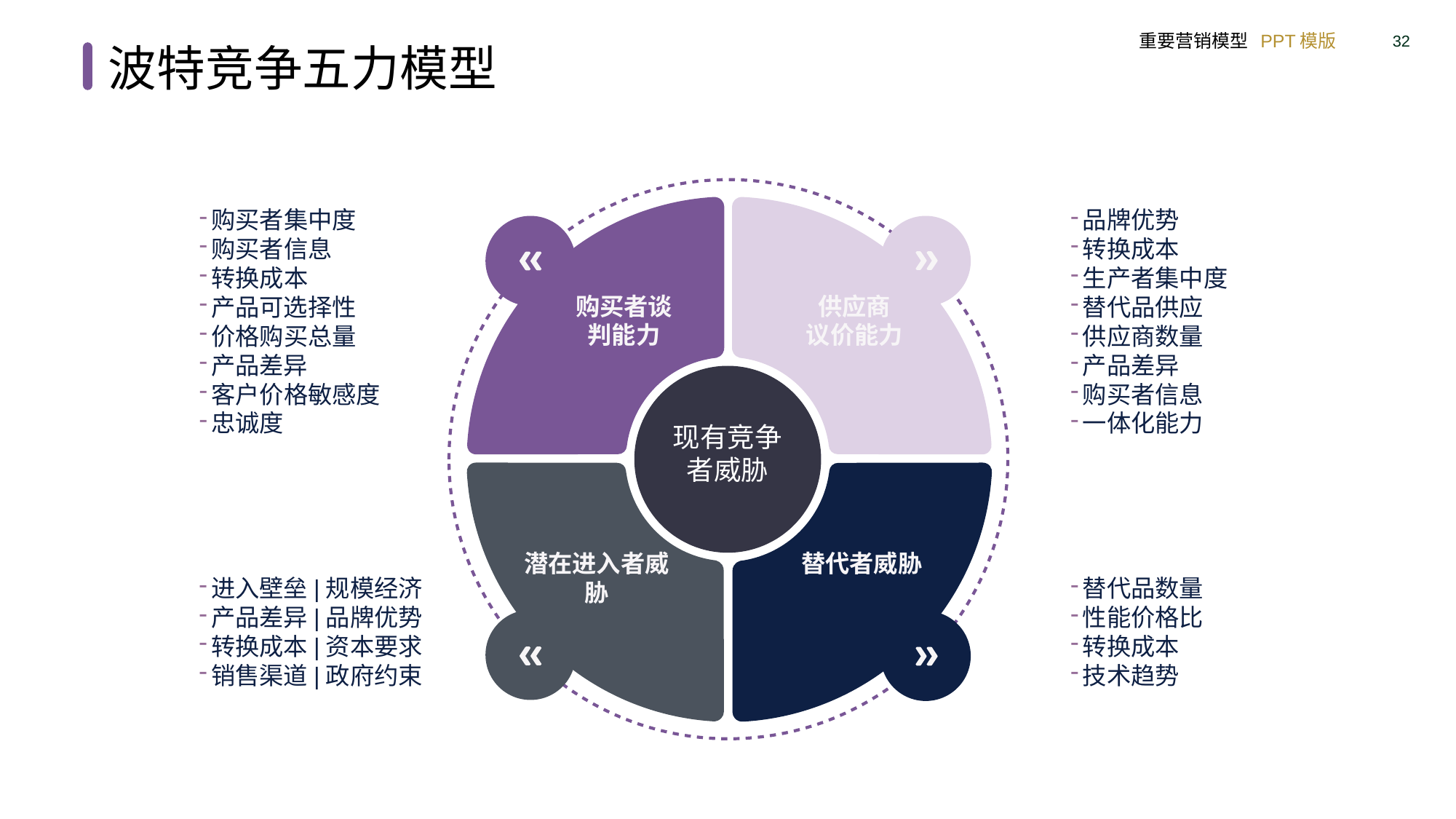

波特竞争五力模型

购买者集中度
购买者信息
转换成本
产品可选择性
价格购买总量
产品差异
客户价格敏感度
忠诚度
品牌优势
转换成本
生产者集中度
替代品供应
供应商数量
产品差异
购买者信息
一体化能力

购买者谈判能力
供应商
议价能力

现有竞争者威胁

潜在进入者威胁
替代者威胁
进入壁垒|规模经济
产品差异|品牌优势
转换成本|资本要求
销售渠道|政府约束
替代品数量
性能价格比
转换成本
技术趋势